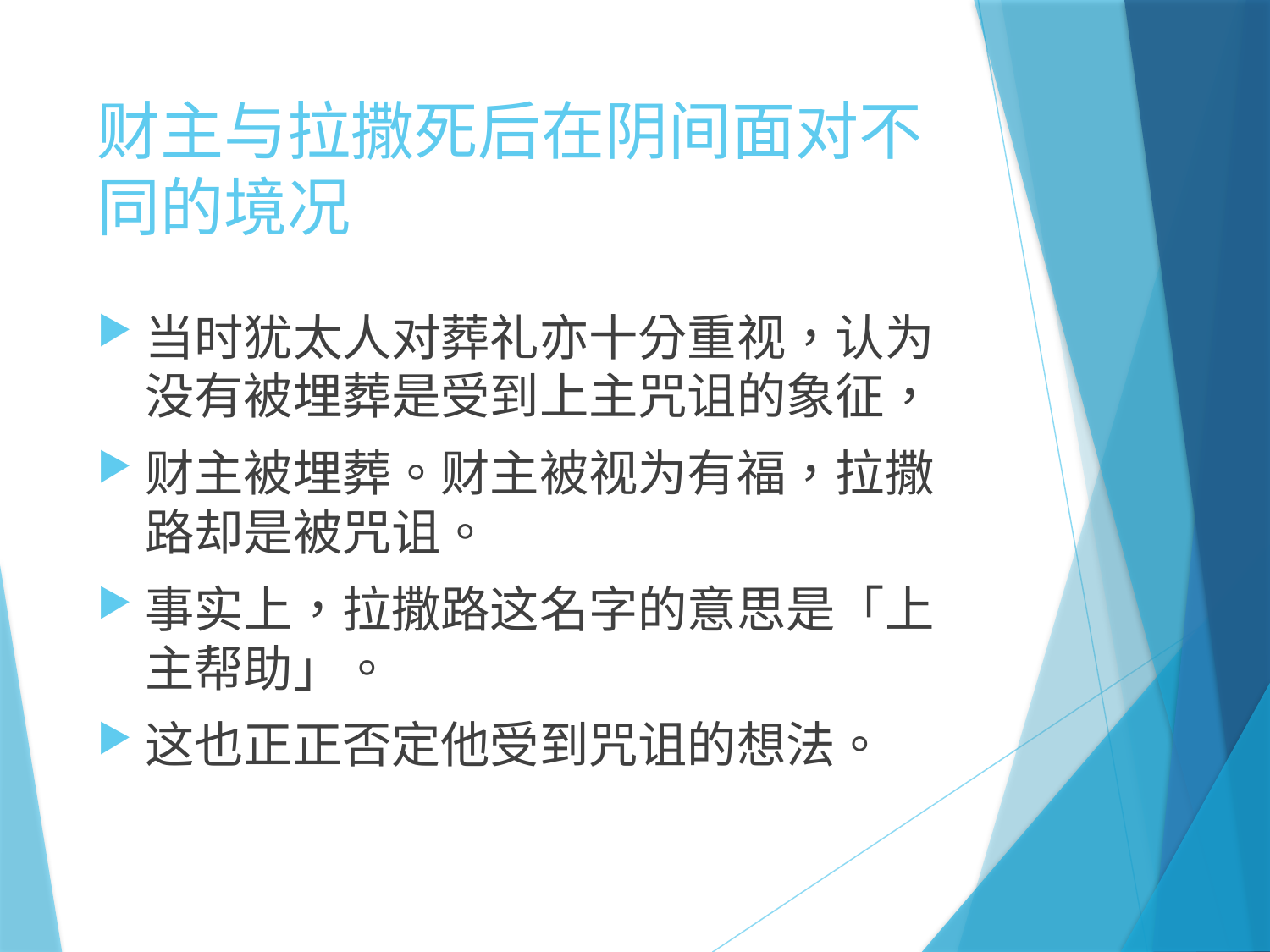

# 财主与拉撒死后在阴间面对不同的境况
当时犹太人对葬礼亦十分重视，认为没有被埋葬是受到上主咒诅的象征，
财主被埋葬。财主被视为有福，拉撒路却是被咒诅。
事实上，拉撒路这名字的意思是「上主帮助」。
这也正正否定他受到咒诅的想法。